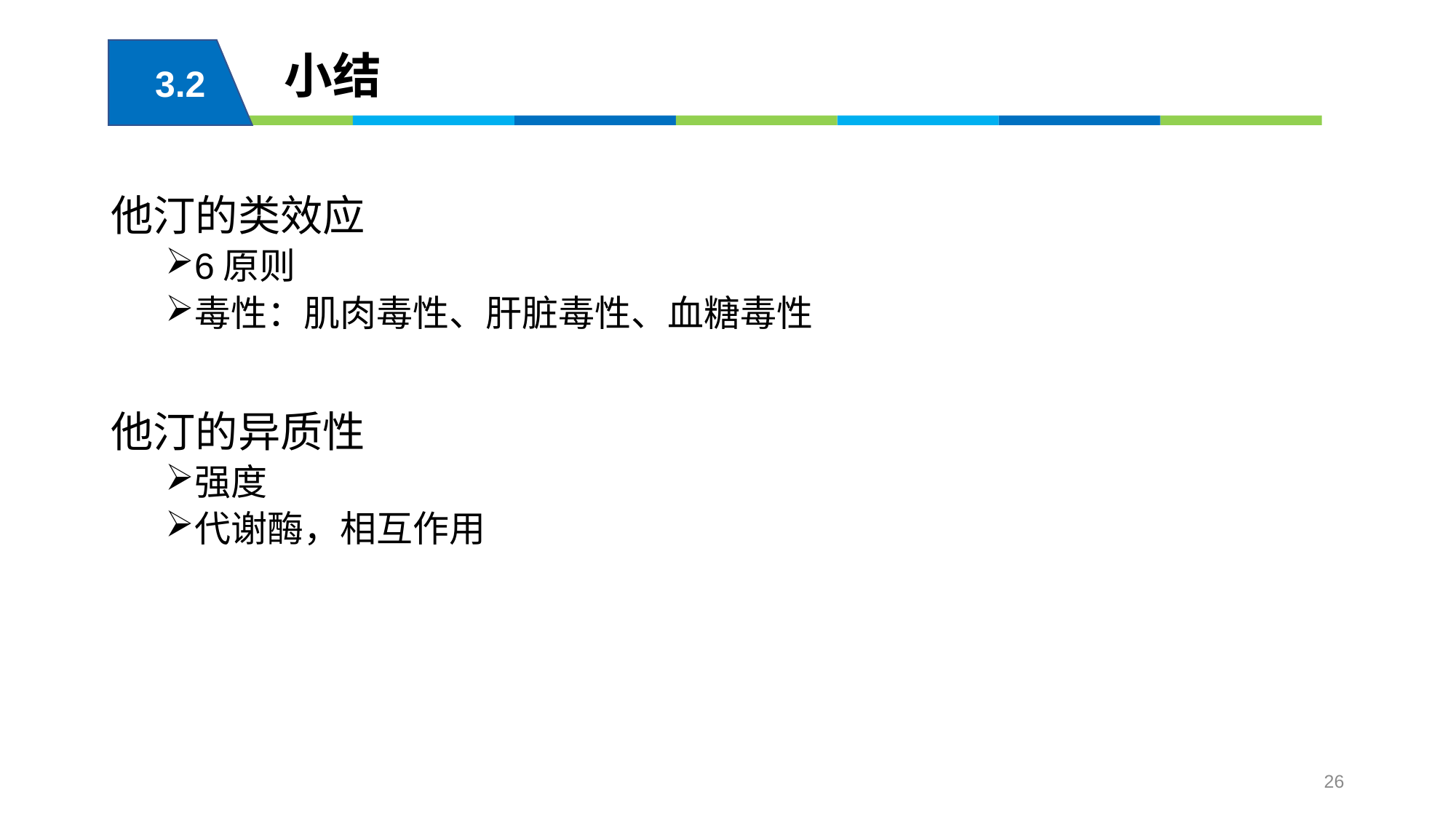

3.2
小结

他汀的类效应
6原则
毒性：肌肉毒性、肝脏毒性、血糖毒性

他汀的异质性
强度
代谢酶，相互作用
26